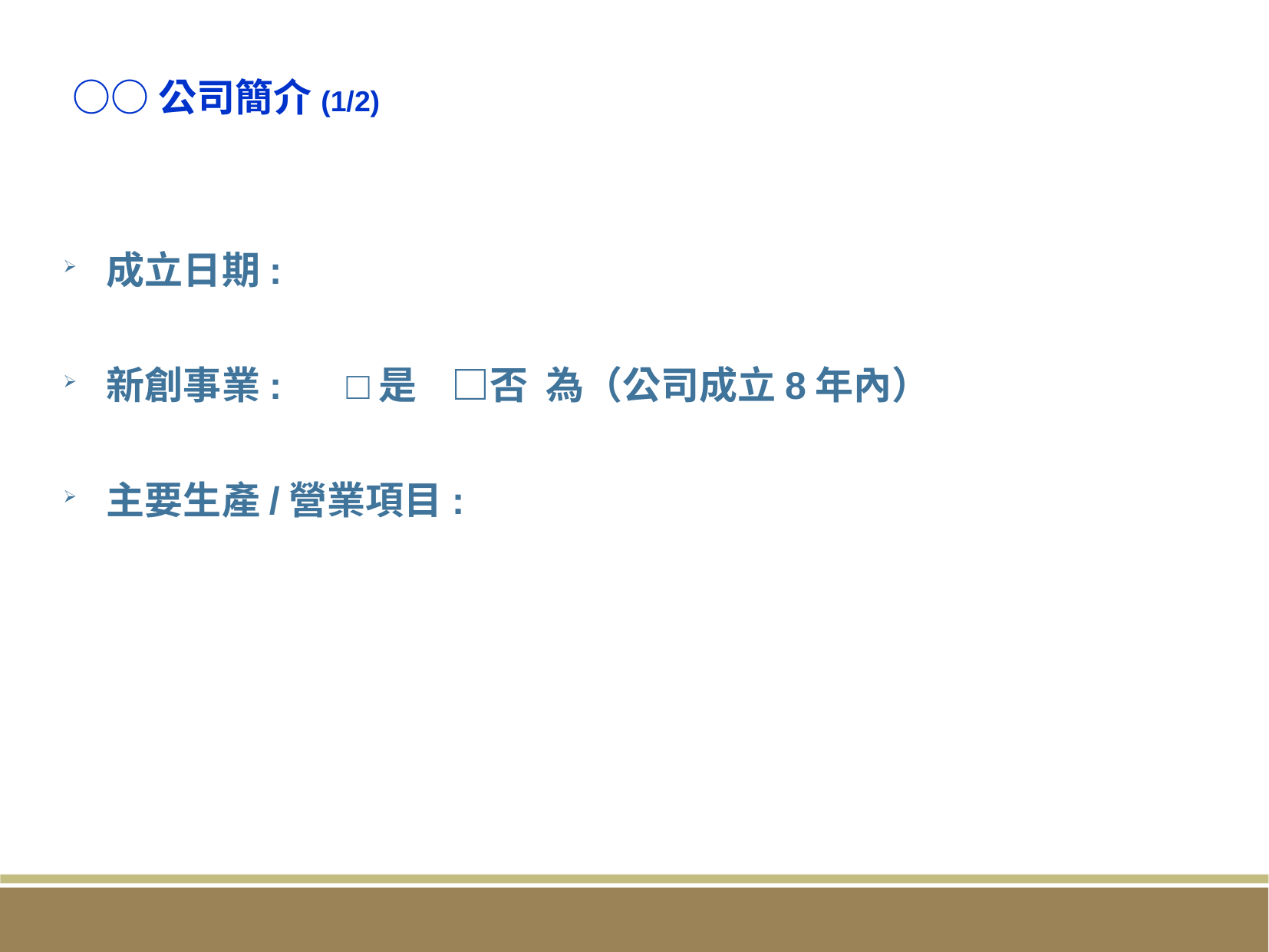

○○公司簡介(1/2)
成立日期:
新創事業:      □是    □否  為（公司成立8年內）
主要生產/營業項目: